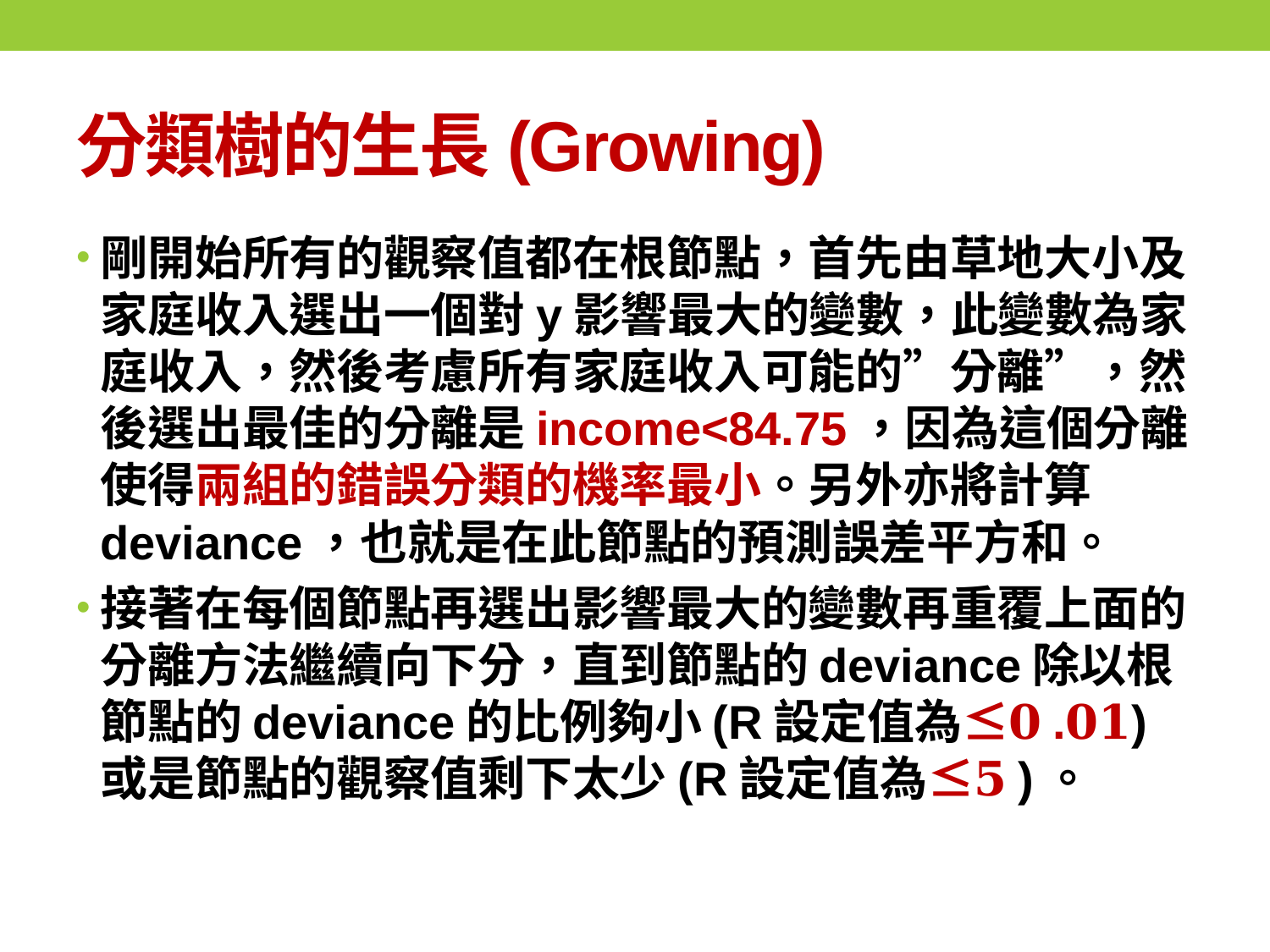

# 分類樹的生長(Growing)
剛開始所有的觀察值都在根節點，首先由草地大小及家庭收入選出一個對y影響最大的變數，此變數為家庭收入，然後考慮所有家庭收入可能的”分離”，然後選出最佳的分離是income<84.75，因為這個分離使得兩組的錯誤分類的機率最小。另外亦將計算deviance，也就是在此節點的預測誤差平方和。
接著在每個節點再選出影響最大的變數再重覆上面的分離方法繼續向下分，直到節點的deviance除以根節點的deviance的比例夠小(R設定值為≤𝟎.𝟎𝟏)或是節點的觀察值剩下太少(R設定值為≤𝟓)。